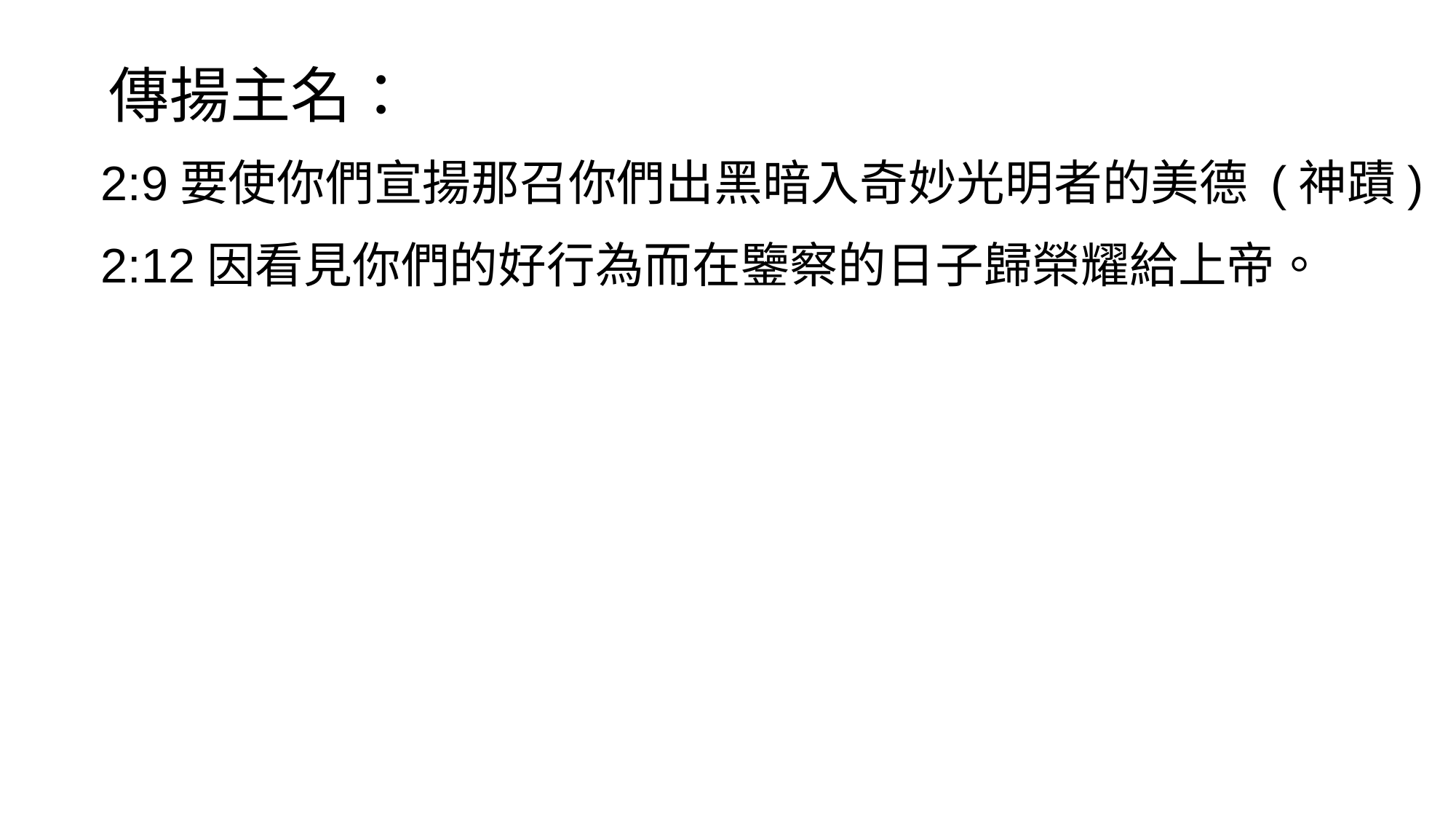

傳揚主名：

2:9要使你們宣揚那召你們出黑暗入奇妙光明者的美德 (神蹟)

2:12因看見你們的好行為而在鑒察的日子歸榮耀給上帝。